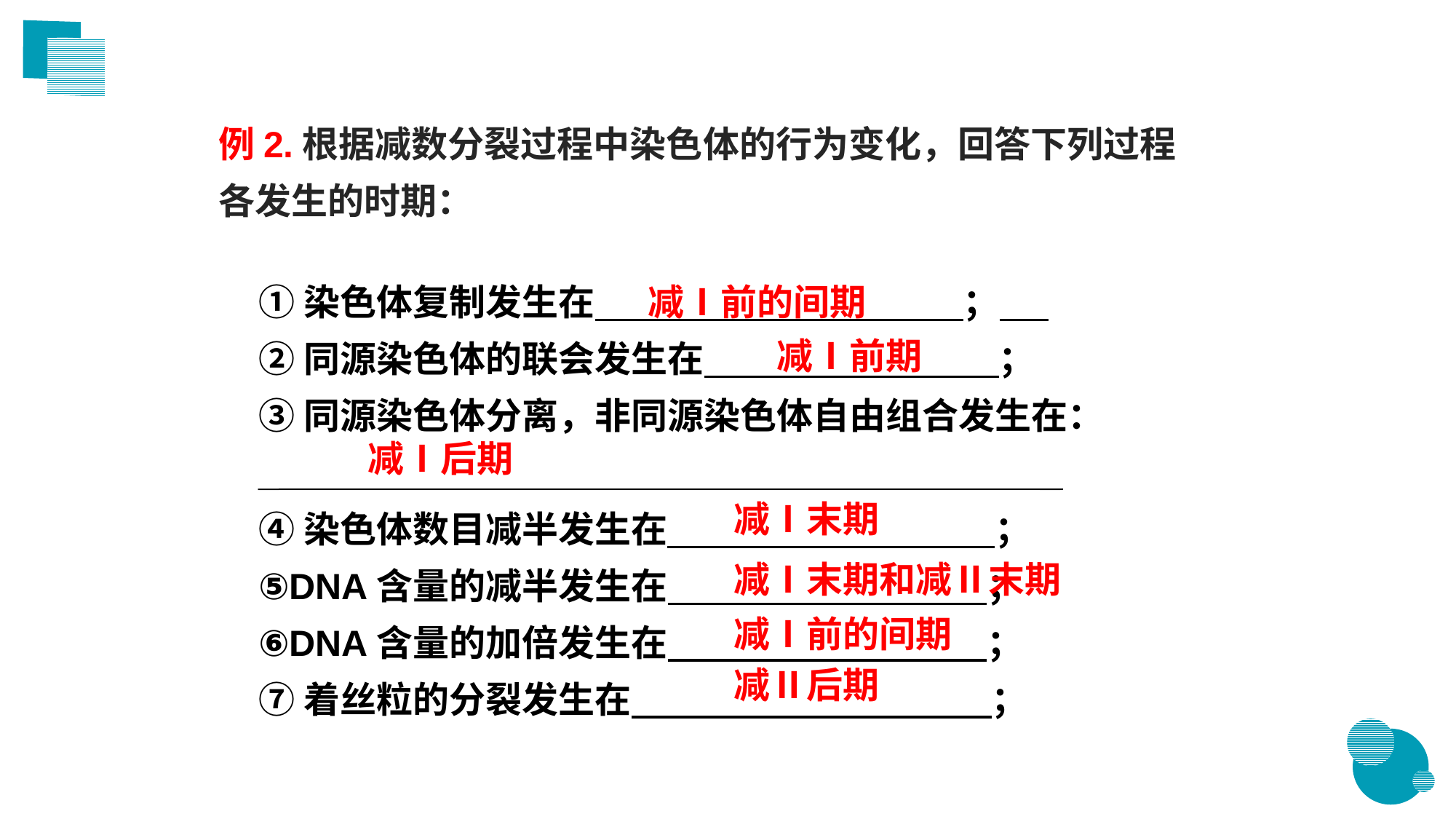

例2.根据减数分裂过程中染色体的行为变化，回答下列过程各发生的时期：
①染色体复制发生在                                             ；
②同源染色体的联会发生在                                    ；
③同源染色体分离，非同源染色体自由组合发生在：
_                                                                           _
④染色体数目减半发生在                                        ；
⑤DNA含量的减半发生在                                       ；
⑥DNA含量的加倍发生在                                       ；
⑦着丝粒的分裂发生在                                            ；
减Ⅰ前的间期
减Ⅰ前期
减Ⅰ后期
减Ⅰ末期
减Ⅰ末期和减Ⅱ末期
减Ⅰ前的间期
减Ⅱ后期